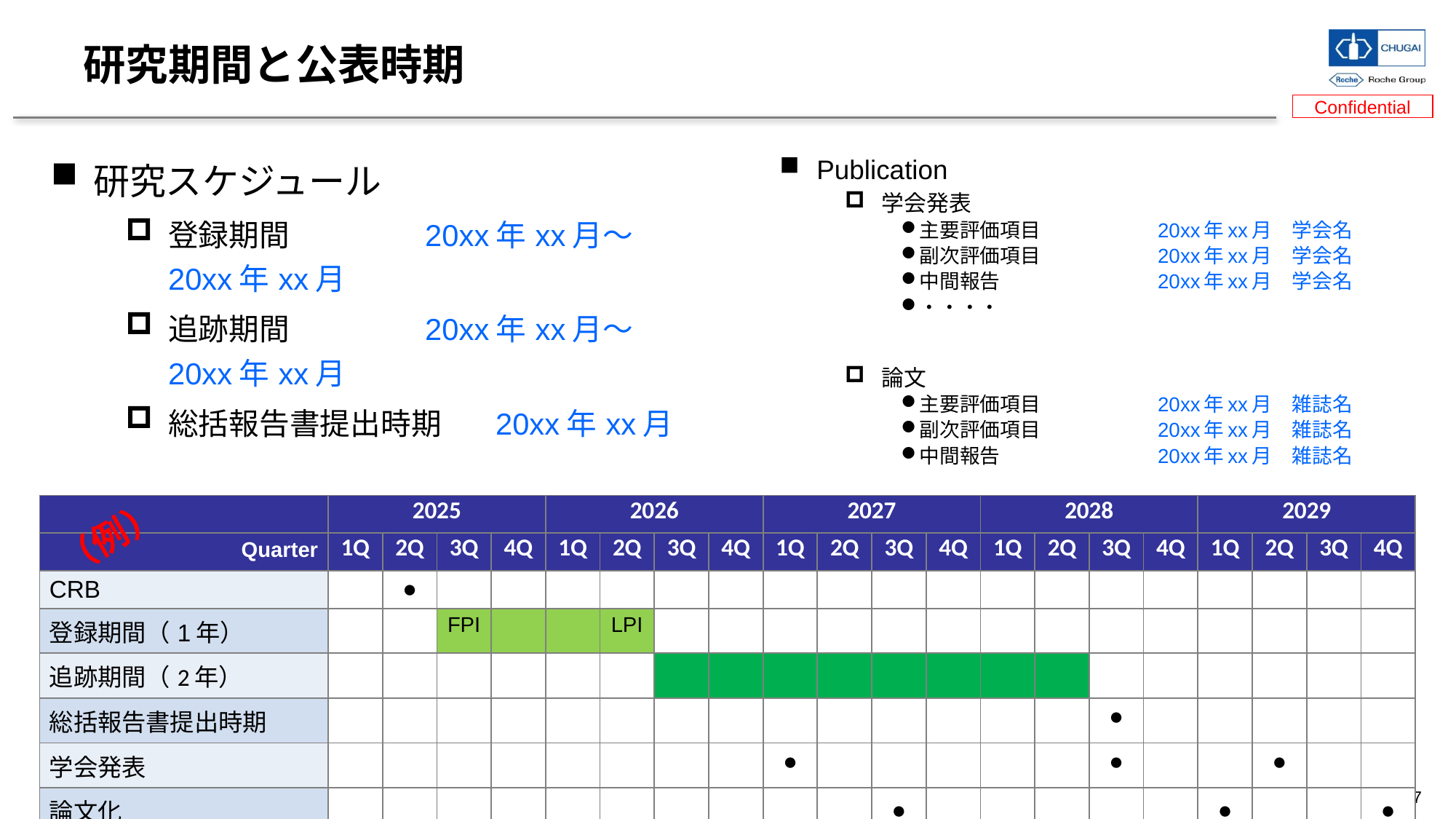

# 研究期間と公表時期
Publication
学会発表
主要評価項目	20xx年xx月　学会名
副次評価項目	20xx年xx月　学会名
中間報告	20xx年xx月　学会名
・・・・

論文
主要評価項目	20xx年xx月　雑誌名
副次評価項目	20xx年xx月　雑誌名
中間報告	20xx年xx月　雑誌名
研究スケジュール
登録期間	20xx年xx月～ 20xx年xx月
追跡期間	20xx年xx月～ 20xx年xx月
総括報告書提出時期	20xx年xx月
|  | 2025 |  |  |  | 2026 |  |  |  | 2027 |  |  |  | 2028 |  |  |  | 2029 |  |  |  |
| --- | --- | --- | --- | --- | --- | --- | --- | --- | --- | --- | --- | --- | --- | --- | --- | --- | --- | --- | --- | --- |
| Quarter | 1Q | 2Q | 3Q | 4Q | 1Q | 2Q | 3Q | 4Q | 1Q | 2Q | 3Q | 4Q | 1Q | 2Q | 3Q | 4Q | 1Q | 2Q | 3Q | 4Q |
| CRB |  | ● |  |  |  |  |  |  |  |  |  |  |  |  |  |  |  |  |  |  |
| 登録期間（1年） |  |  | FPI |  |  | LPI |  |  |  |  |  |  |  |  |  |  |  |  |  |  |
| 追跡期間（2年） |  |  |  |  |  |  |  |  |  |  |  |  |  |  |  |  |  |  |  |  |
| 総括報告書提出時期 |  |  |  |  |  |  |  |  |  |  |  |  |  |  | ● |  |  |  |  |  |
| 学会発表 |  |  |  |  |  |  |  |  | ● |  |  |  |  |  | ● |  |  | ● |  |  |
| 論文化 |  |  |  |  |  |  |  |  |  |  | ● |  |  |  |  |  | ● |  |  | ● |
（例）